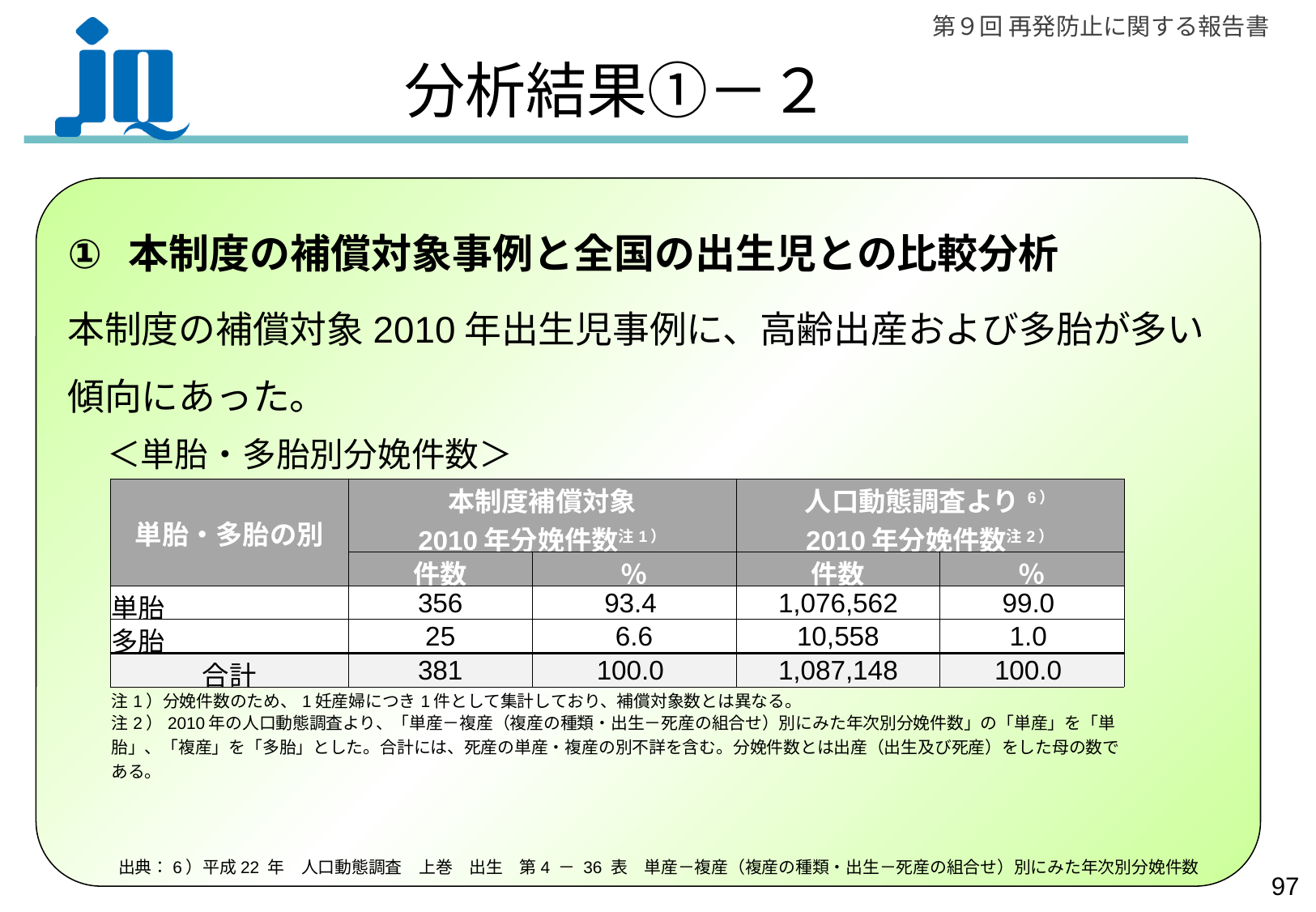

# 分析結果①－２
本制度の補償対象事例と全国の出生児との比較分析
本制度の補償対象2010年出生児事例に、高齢出産および多胎が多い傾向にあった。
＜単胎・多胎別分娩件数＞
| 単胎・多胎の別 | 本制度補償対象 2010年分娩件数注1） |  | 人口動態調査より6） 2010年分娩件数注2） |  |
| --- | --- | --- | --- | --- |
|  | 件数 | ％ | 件数 | ％ |
| 単胎 | 356 | 93.4 | 1,076,562 | 99.0 |
| 多胎 | 25 | 6.6 | 10,558 | 1.0 |
| 合計 | 381 | 100.0 | 1,087,148 | 100.0 |
| 注1）分娩件数のため、1妊産婦につき1件として集計しており、補償対象数とは異なる。 |  |  |  |  |
| 注2）2010年の人口動態調査より、「単産－複産（複産の種類・出生－死産の組合せ）別にみた年次別分娩件数」の「単産」を「単胎」、「複産」を「多胎」とした。合計には、死産の単産・複産の別不詳を含む。分娩件数とは出産（出生及び死産）をした母の数である。 |  |  |  |  |
出典：6）平成22 年　人口動態調査　上巻　出生　第4 － 36 表　単産－複産（複産の種類・出生－死産の組合せ）別にみた年次別分娩件数
97